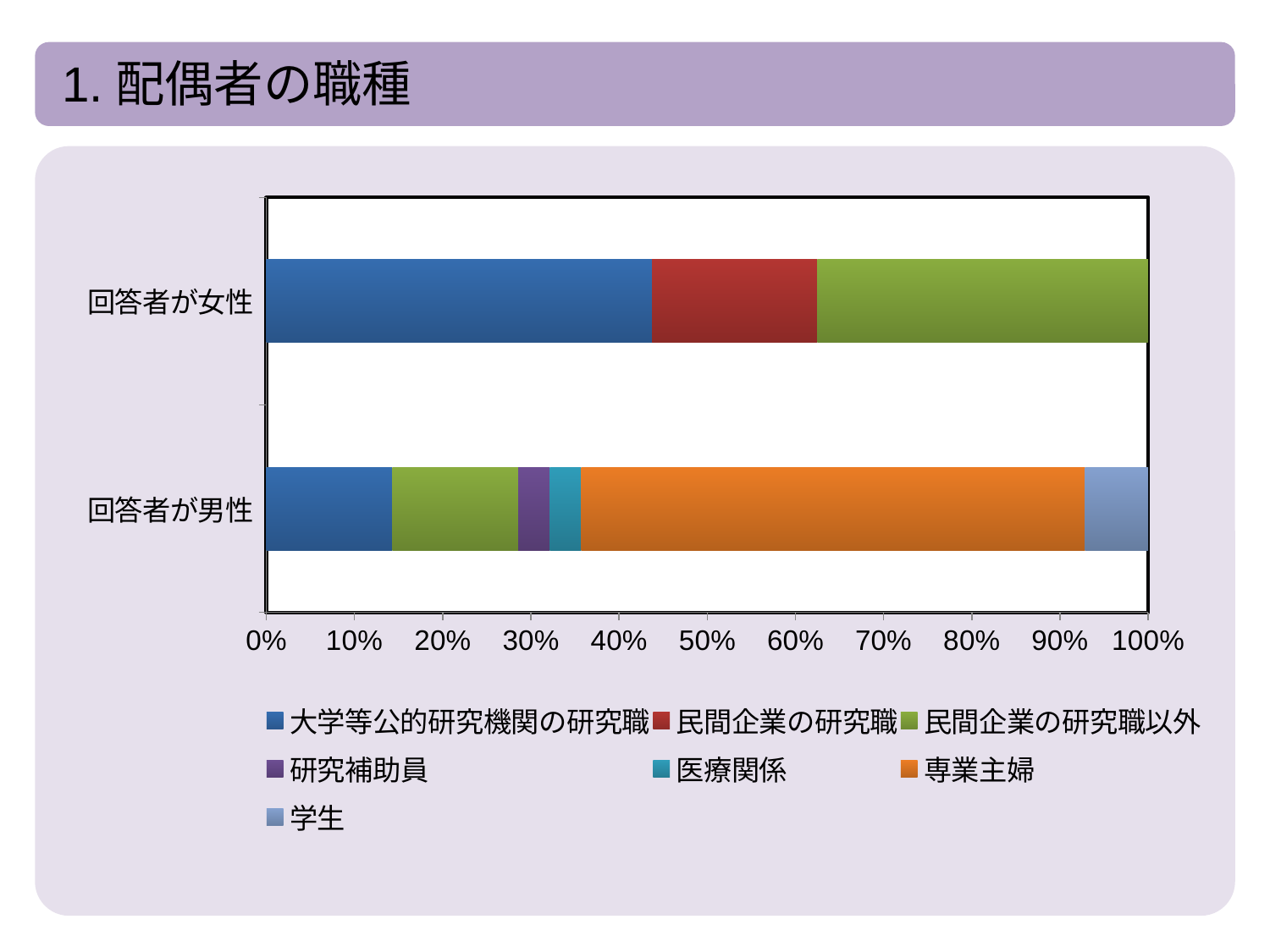

1.配偶者の職種

### Chart

| Category | 大学等公的研究機関の研究職 | 民間企業の研究職 | 民間企業の研究職以外 | 研究補助員 | 医療関係 | 専業主婦 | 学生 |
|---|---|---|---|---|---|---|---|
| 回答者が男性 | 4.0 | 0.0 | 4.0 | 1.0 | 1.0 | 16.0 | 2.0 |
| 回答者が女性 | 7.0 | 3.0 | 6.0 | None | None | None | None |